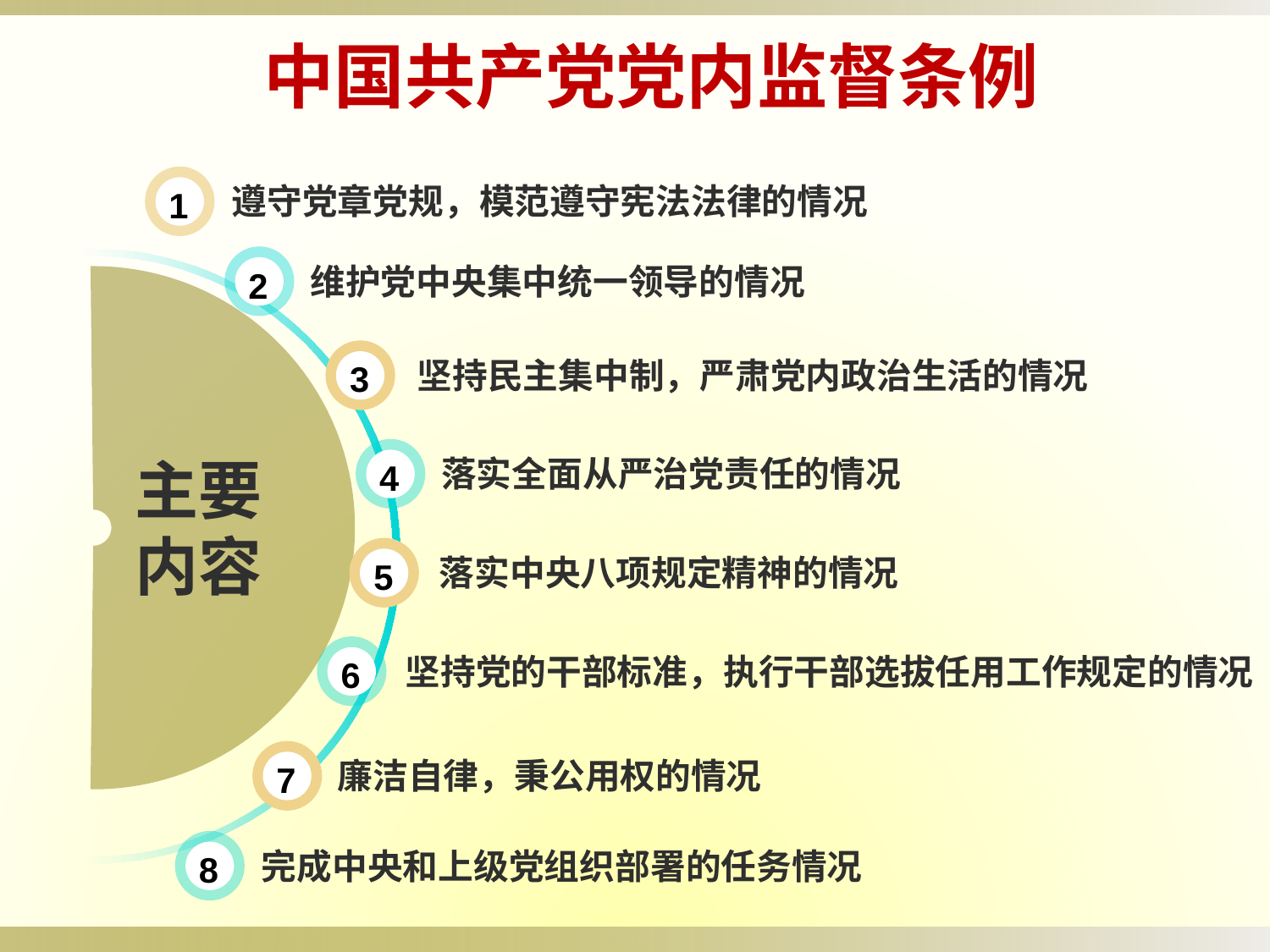

中国共产党党内监督条例

遵守党章党规，模范遵守宪法法律的情况
1

维护党中央集中统一领导的情况
2

坚持民主集中制，严肃党内政治生活的情况
3

落实全面从严治党责任的情况
4
主要
内容

落实中央八项规定精神的情况
5

坚持党的干部标准，执行干部选拔任用工作规定的情况
6

廉洁自律，秉公用权的情况
7

完成中央和上级党组织部署的任务情况
8